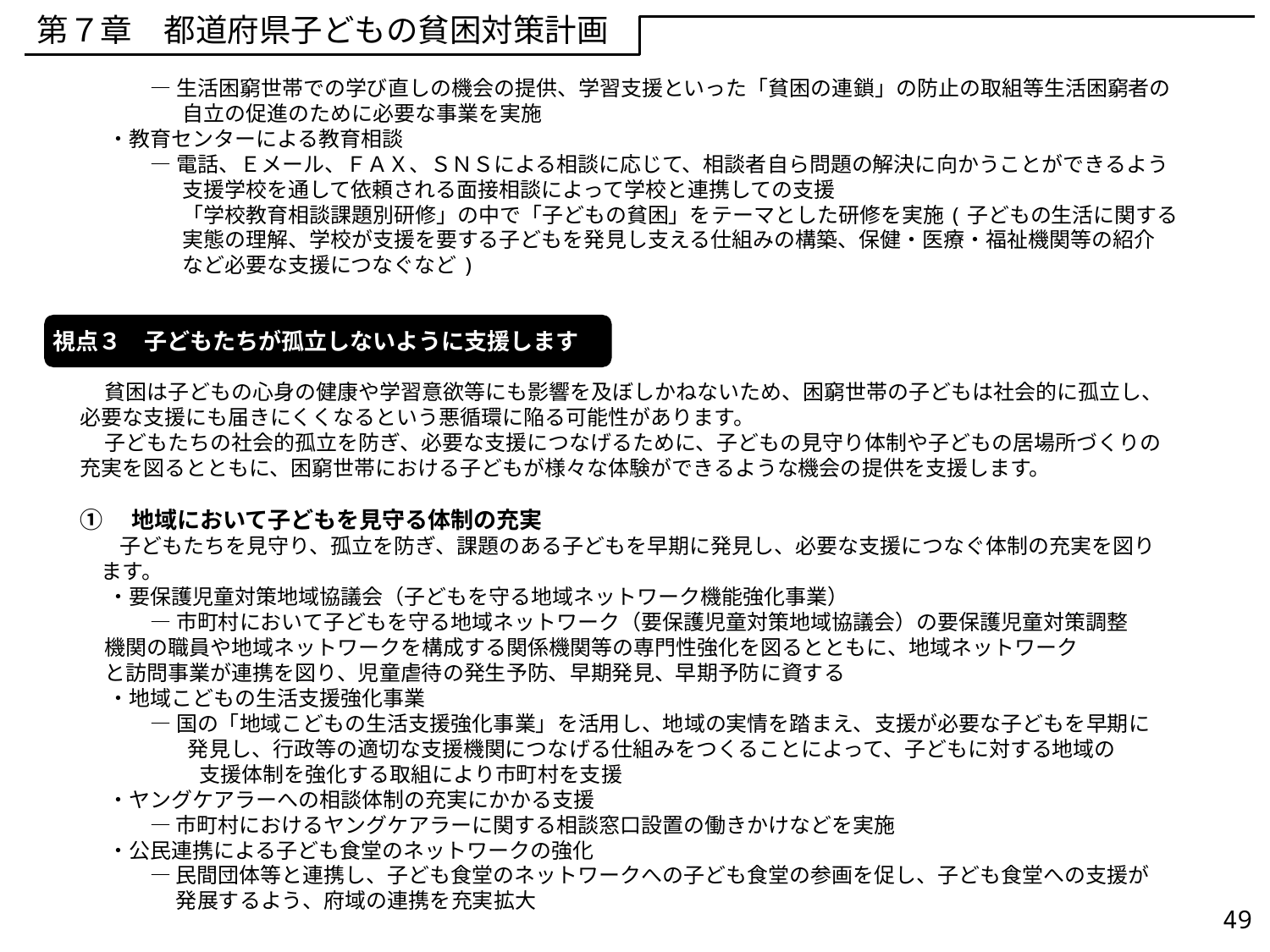

第７章　都道府県子どもの貧困対策計画
　　　　― 生活困窮世帯での学び直しの機会の提供、学習支援といった「貧困の連鎖」の防止の取組等生活困窮者の
　　　自立の促進のために必要な事業を実施
　　・教育センターによる教育相談
　　　　― 電話、Ｅメール、ＦＡＸ、ＳＮＳによる相談に応じて、相談者自ら問題の解決に向かうことができるよう
　　　支援学校を通して依頼される面接相談によって学校と連携しての支援
　　　「学校教育相談課題別研修」の中で「子どもの貧困」をテーマとした研修を実施(子どもの生活に関する
　　　実態の理解、学校が支援を要する子どもを発見し支える仕組みの構築、保健・医療・福祉機関等の紹介
　　　など必要な支援につなぐなど)

貧困は子どもの心身の健康や学習意欲等にも影響を及ぼしかねないため、困窮世帯の子どもは社会的に孤立し、
必要な支援にも届きにくくなるという悪循環に陥る可能性があります。
子どもたちの社会的孤立を防ぎ、必要な支援につなげるために、子どもの見守り体制や子どもの居場所づくりの
充実を図るとともに、困窮世帯における子どもが様々な体験ができるような機会の提供を支援します。

①　地域において子どもを見守る体制の充実
　　　　 子どもたちを見守り、孤立を防ぎ、課題のある子どもを早期に発見し、必要な支援につなぐ体制の充実を図り
　ます。
　　　   ・要保護児童対策地域協議会（子どもを守る地域ネットワーク機能強化事業）
　　　　　   ― 市町村において子どもを守る地域ネットワーク（要保護児童対策地域協議会）の要保護児童対策調整
                機関の職員や地域ネットワークを構成する関係機関等の専門性強化を図るとともに、地域ネットワーク
                と訪問事業が連携を図り、児童虐待の発生予防、早期発見、早期予防に資する　
　　　   ・地域こどもの生活支援強化事業
　　　　　   ― 国の「地域こどもの生活支援強化事業」を活用し、地域の実情を踏まえ、支援が必要な子どもを早期に
　　　　　　 　 発見し、行政等の適切な支援機関につなげる仕組みをつくることによって、子どもに対する地域の
　　　　　　　　支援体制を強化する取組により市町村を支援
　　　   ・ヤングケアラーへの相談体制の充実にかかる支援
　　　　  　 ― 市町村におけるヤングケアラーに関する相談窓口設置の働きかけなどを実施
　　　   ・公民連携による子ども食堂のネットワークの強化
　　　　  　 ― 民間団体等と連携し、子ども食堂のネットワークへの子ども食堂の参画を促し、子ども食堂への支援が
　　　　　 　   発展するよう、府域の連携を充実拡大

視点３　子どもたちが孤立しないように支援します

49